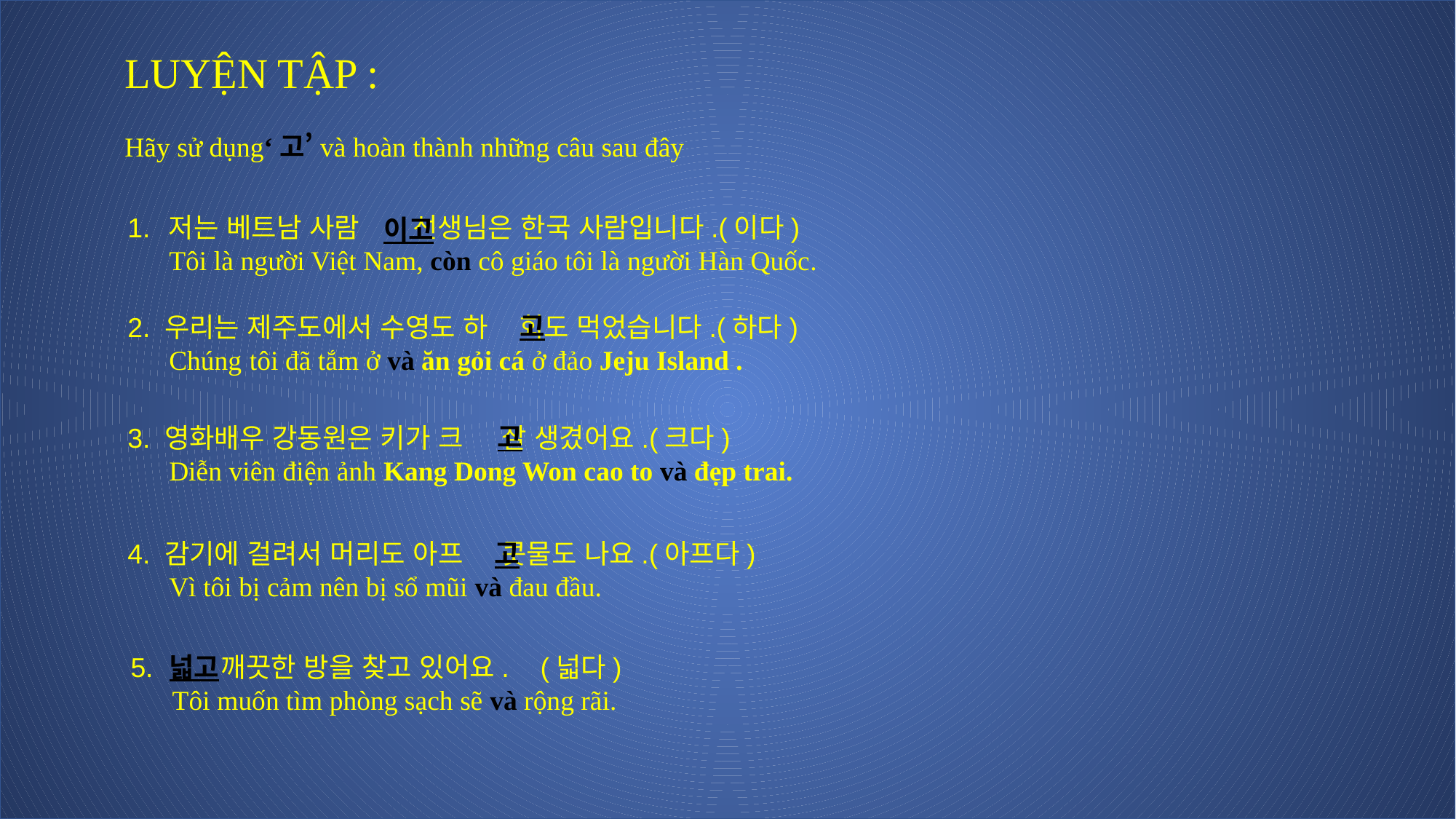

LUYỆN TẬP :

Hãy sử dụng‘고’và hoàn thành những câu sau đây
저는 베트남 사람       선생님은 한국 사람입니다.(이다)
      Tôi là người Việt Nam, còn cô giáo tôi là người Hàn Quốc.
이고
고
2. 우리는 제주도에서 수영도 하    회도 먹었습니다.(하다)
      Chúng tôi đã tắm ở và ăn gỏi cá ở đảo Jeju Island .
고
3. 영화배우 강동원은 키가 크     잘 생겼어요.(크다)
      Diễn viên điện ảnh Kang Dong Won cao to và đẹp trai.
고
4. 감기에 걸려서 머리도 아프     콧물도 나요.(아프다)
      Vì tôi bị cảm nên bị sổ mũi và đau đầu.
5.        깨끗한 방을 찾고 있어요.
      Tôi muốn tìm phòng sạch sẽ và rộng rãi.
넓고
(넓다)